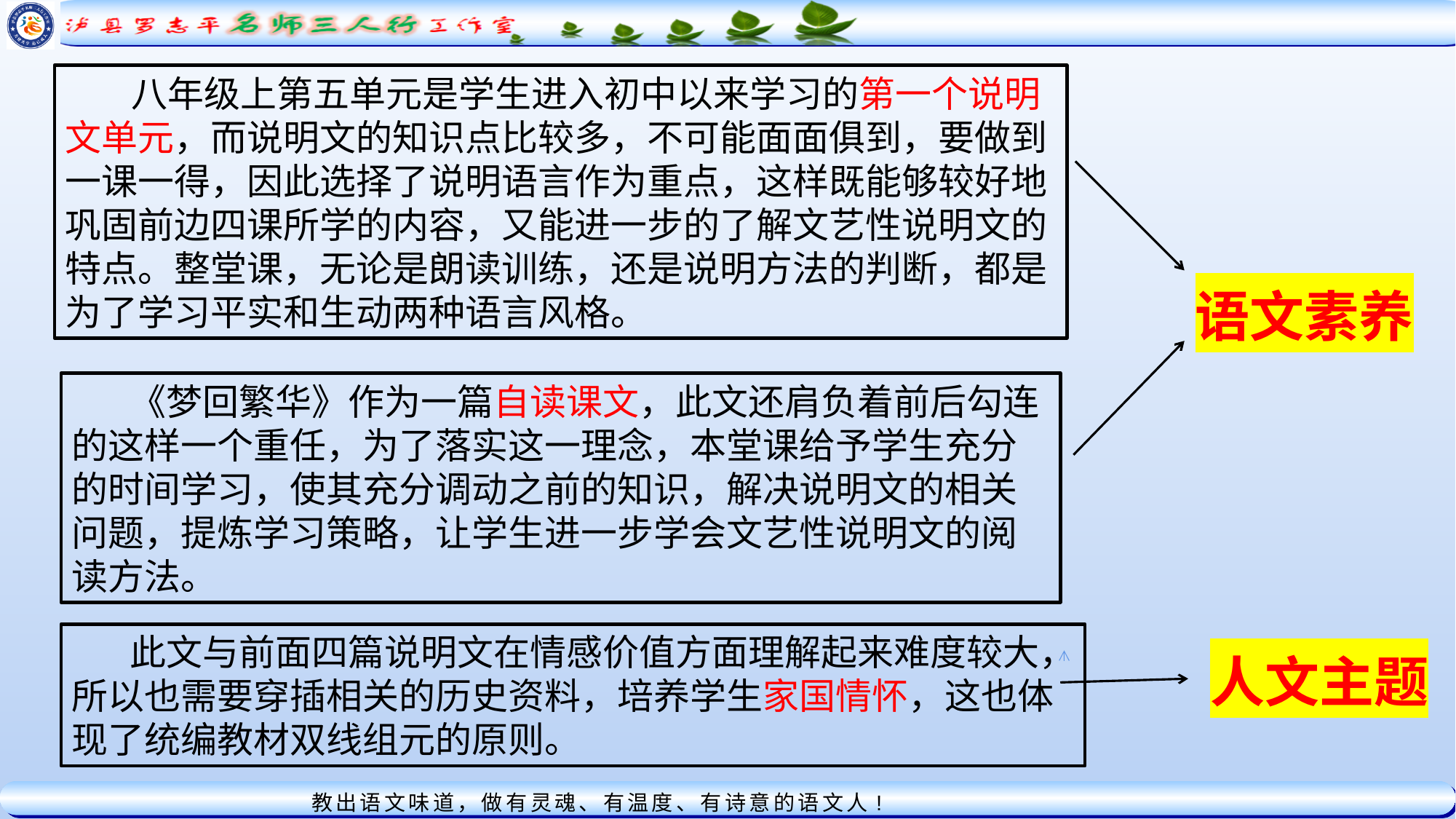

八年级上第五单元是学生进入初中以来学习的第一个说明文单元，而说明文的知识点比较多，不可能面面俱到，要做到一课一得，因此选择了说明语言作为重点，这样既能够较好地巩固前边四课所学的内容，又能进一步的了解文艺性说明文的特点。整堂课，无论是朗读训练，还是说明方法的判断，都是为了学习平实和生动两种语言风格。
语文素养
      《梦回繁华》作为一篇自读课文，此文还肩负着前后勾连的这样一个重任，为了落实这一理念，本堂课给予学生充分的时间学习，使其充分调动之前的知识，解决说明文的相关问题，提炼学习策略，让学生进一步学会文艺性说明文的阅读方法。
      此文与前面四篇说明文在情感价值方面理解起来难度较大，所以也需要穿插相关的历史资料，培养学生家国情怀，这也体现了统编教材双线组元的原则。
人文主题